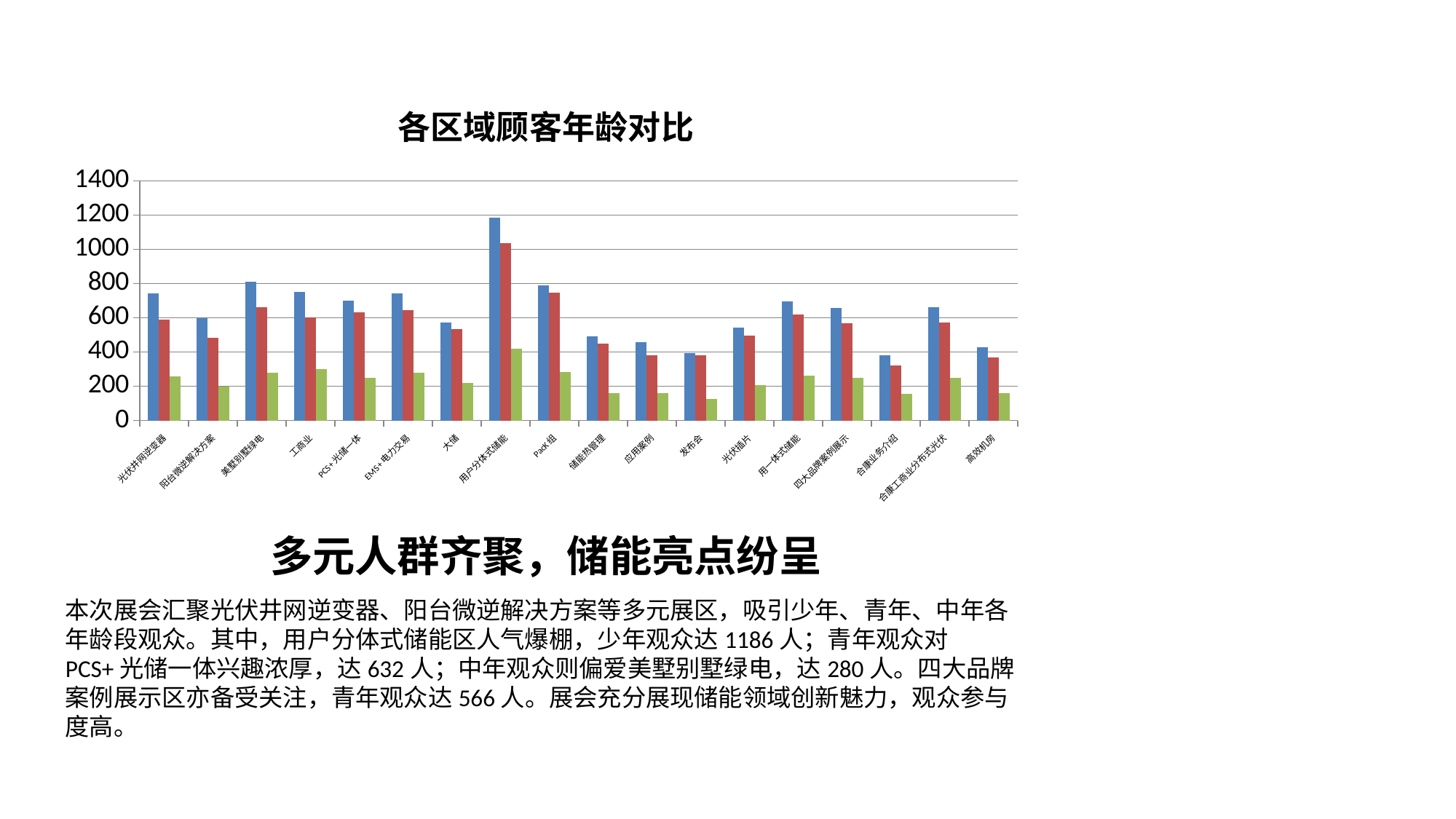

### Chart: 各区域顾客年龄对比

| Category | 少年 | 青年 | 中年 |
|---|---|---|---|
| 光伏井网逆变器 | 742.0 | 590.0 | 256.0 |
| 阳台微逆解决方案 | 596.0 | 483.0 | 196.0 |
| 美墅别墅绿电 | 810.0 | 661.0 | 280.0 |
| 工商业 | 752.0 | 600.0 | 299.0 |
| PCS+光储一体 | 700.0 | 632.0 | 249.0 |
| EMS+电力交易 | 744.0 | 646.0 | 278.0 |
| 大储 | 572.0 | 535.0 | 219.0 |
| 用户分体式储能 | 1186.0 | 1038.0 | 418.0 |
| PacK组 | 789.0 | 747.0 | 285.0 |
| 储能热管理 | 492.0 | 449.0 | 159.0 |
| 应用案例 | 458.0 | 382.0 | 158.0 |
| 发布会 | 394.0 | 379.0 | 127.0 |
| 光伏插片 | 542.0 | 496.0 | 208.0 |
| 用一体式储能 | 697.0 | 619.0 | 261.0 |
| 四大品牌案例展示 | 657.0 | 566.0 | 250.0 |
| 合康业务介绍 | 383.0 | 322.0 | 156.0 |
| 合康工商业分布式光伏 | 662.0 | 572.0 | 249.0 |
| 高效机房 | 426.0 | 366.0 | 161.0 |
多元人群齐聚，储能亮点纷呈
本次展会汇聚光伏井网逆变器、阳台微逆解决方案等多元展区，吸引少年、青年、中年各年龄段观众。其中，用户分体式储能区人气爆棚，少年观众达1186人；青年观众对PCS+光储一体兴趣浓厚，达632人；中年观众则偏爱美墅别墅绿电，达280人。四大品牌案例展示区亦备受关注，青年观众达566人。展会充分展现储能领域创新魅力，观众参与度高。